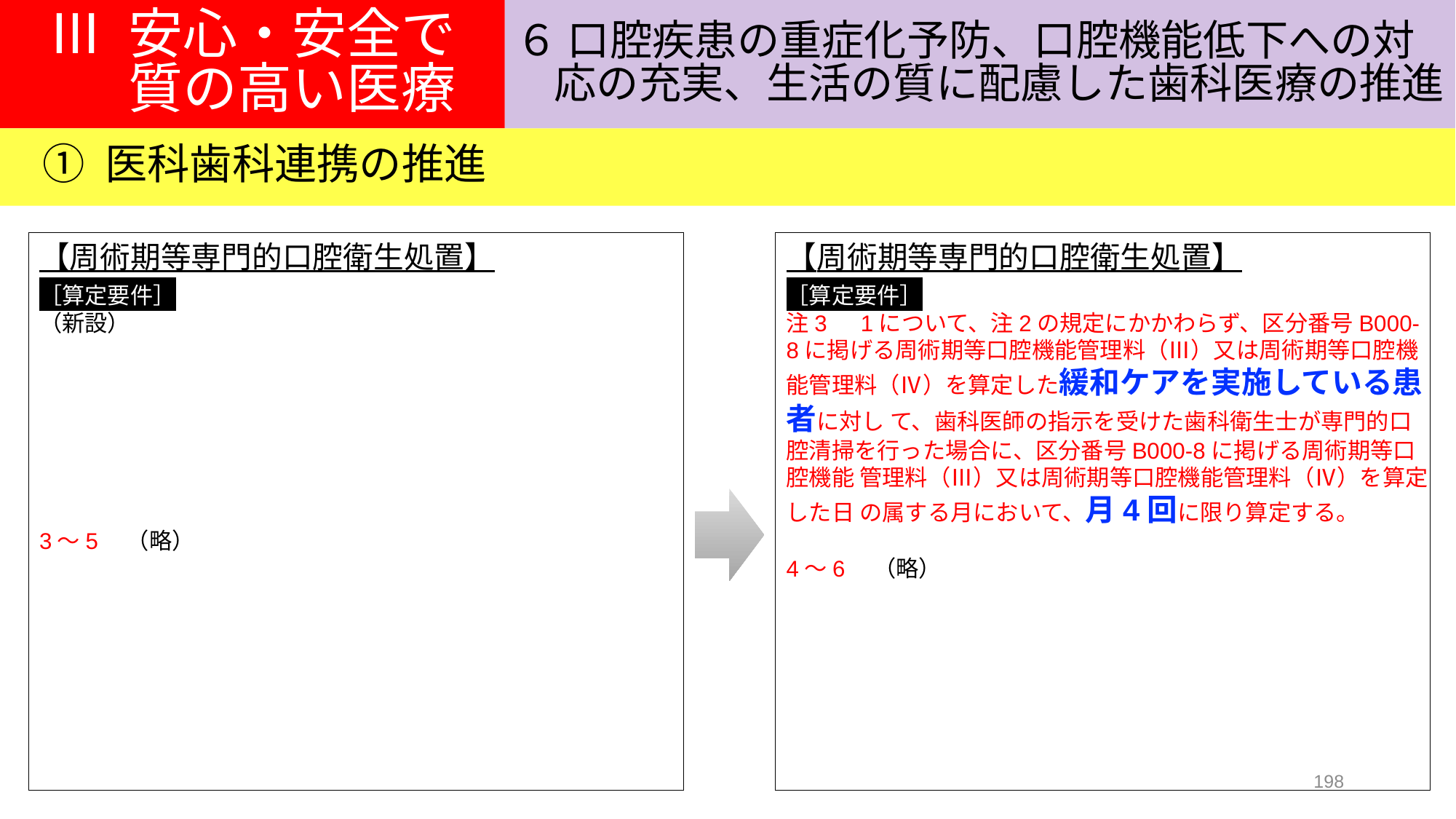

Ⅲ 安心・安全で
質の高い医療
６ 口腔疾患の重症化予防、口腔機能低下への対
応の充実、生活の質に配慮した歯科医療の推進
① 医科歯科連携の推進
【周術期等専門的口腔衛生処置】

［算定要件］
注3　1について、注2の規定にかかわらず、区分番号B000- 8に掲げる周術期等口腔機能管理料（Ⅲ）又は周術期等口腔機 能管理料（Ⅳ）を算定した緩和ケアを実施している患者に対し て、歯科医師の指示を受けた歯科衛生士が専門的口腔清掃を行った場合に、区分番号B000-8に掲げる周術期等口腔機能 管理料（Ⅲ）又は周術期等口腔機能管理料（Ⅳ）を算定した日 の属する月において、月4回に限り算定する。

4〜6　（略）

【周術期等専門的口腔衛生処置】

［算定要件］
（新設）

3〜5　（略）

198